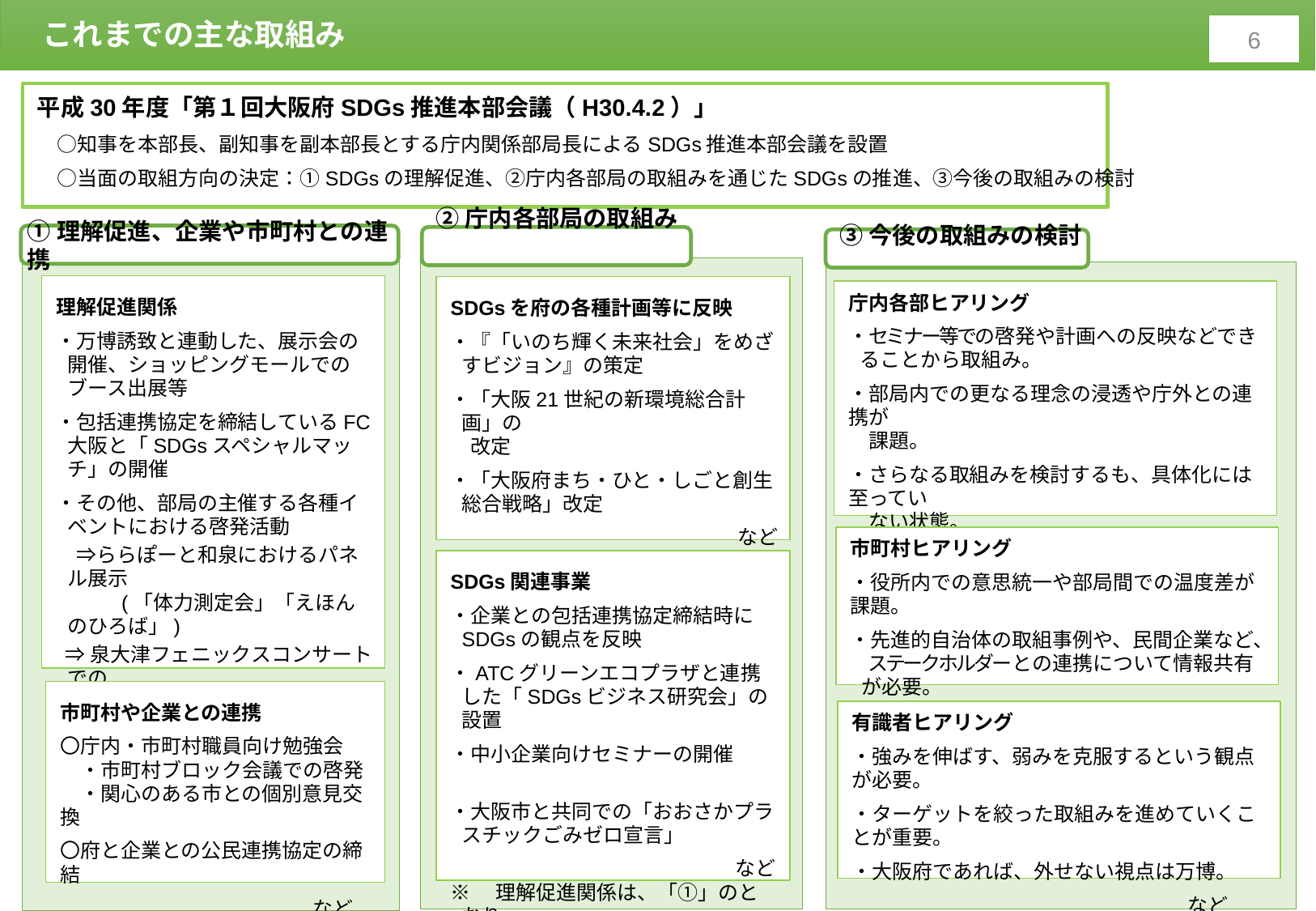

これまでの主な取組み
6
平成30年度「第１回大阪府SDGs推進本部会議（H30.4.2）」
　○知事を本部長、副知事を副本部長とする庁内関係部局長によるSDGs推進本部会議を設置
　○当面の取組方向の決定：①SDGsの理解促進、②庁内各部局の取組みを通じたSDGsの推進、③今後の取組みの検討

①理解促進、企業や市町村との連携
②庁内各部局の取組み
③今後の取組みの検討

理解促進関係
・万博誘致と連動した、展示会の開催、ショッピングモールでのブース出展等
・包括連携協定を締結しているFC大阪と「SDGsスペシャルマッチ」の開催
・その他、部局の主催する各種イベントにおける啓発活動
　⇒ららぽーと和泉におけるパネル展示
　　　(「体力測定会」「えほんのひろば」)
  ⇒泉大津フェニックスコンサートでの
　   パネル展示
  ⇒サイクルイベントでのパネル展示
　　　　　　　　　　　　　　　　　　　　　など
SDGsを府の各種計画等に反映
・『「いのち輝く未来社会」をめざすビジョン』の策定
・「大阪21世紀の新環境総合計画」の
　改定
・「大阪府まち・ひと・しごと創生総合戦略」改定
など
庁内各部ヒアリング
・セミナー等での啓発や計画への反映などできることから取組み。
・部局内での更なる理念の浸透や庁外との連携が
　課題。
・さらなる取組みを検討するも、具体化には至ってい
　ない状態。
など
市町村ヒアリング
・役所内での意思統一や部局間での温度差が課題。
・先進的自治体の取組事例や、民間企業など、
　ステークホルダーとの連携について情報共有が必要。
など
SDGs関連事業
・企業との包括連携協定締結時にSDGsの観点を反映
・ATCグリーンエコプラザと連携した「SDGsビジネス研究会」の設置
・中小企業向けセミナーの開催
・大阪市と共同での「おおさかプラスチックごみゼロ宣言」
など
※　理解促進関係は、「①」のとおり
市町村や企業との連携
〇庁内・市町村職員向け勉強会
　・市町村ブロック会議での啓発
　・関心のある市との個別意見交換
〇府と企業との公民連携協定の締結
など
有識者ヒアリング
・強みを伸ばす、弱みを克服するという観点が必要。
・ターゲットを絞った取組みを進めていくことが重要。
・大阪府であれば、外せない視点は万博。
など